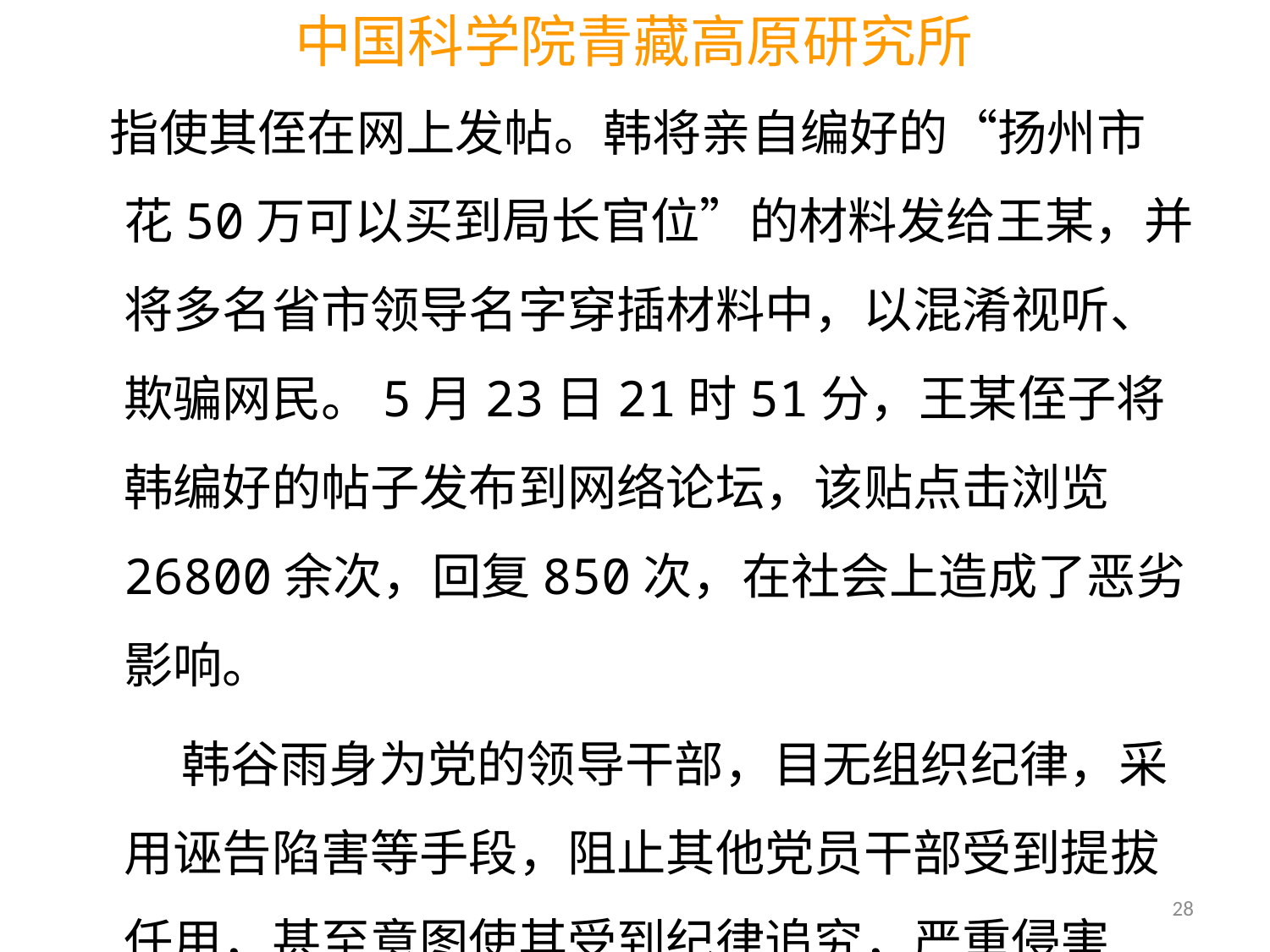

指使其侄在网上发帖。韩将亲自编好的“扬州市花50万可以买到局长官位”的材料发给王某，并将多名省市领导名字穿插材料中，以混淆视听、欺骗网民。5月23日21时51分，王某侄子将韩编好的帖子发布到网络论坛，该贴点击浏览26800余次，回复850次，在社会上造成了恶劣影响。
    　韩谷雨身为党的领导干部，目无组织纪律，采用诬告陷害等手段，阻止其他党员干部受到提拔任用，甚至意图使其受到纪律追究，严重侵害
28